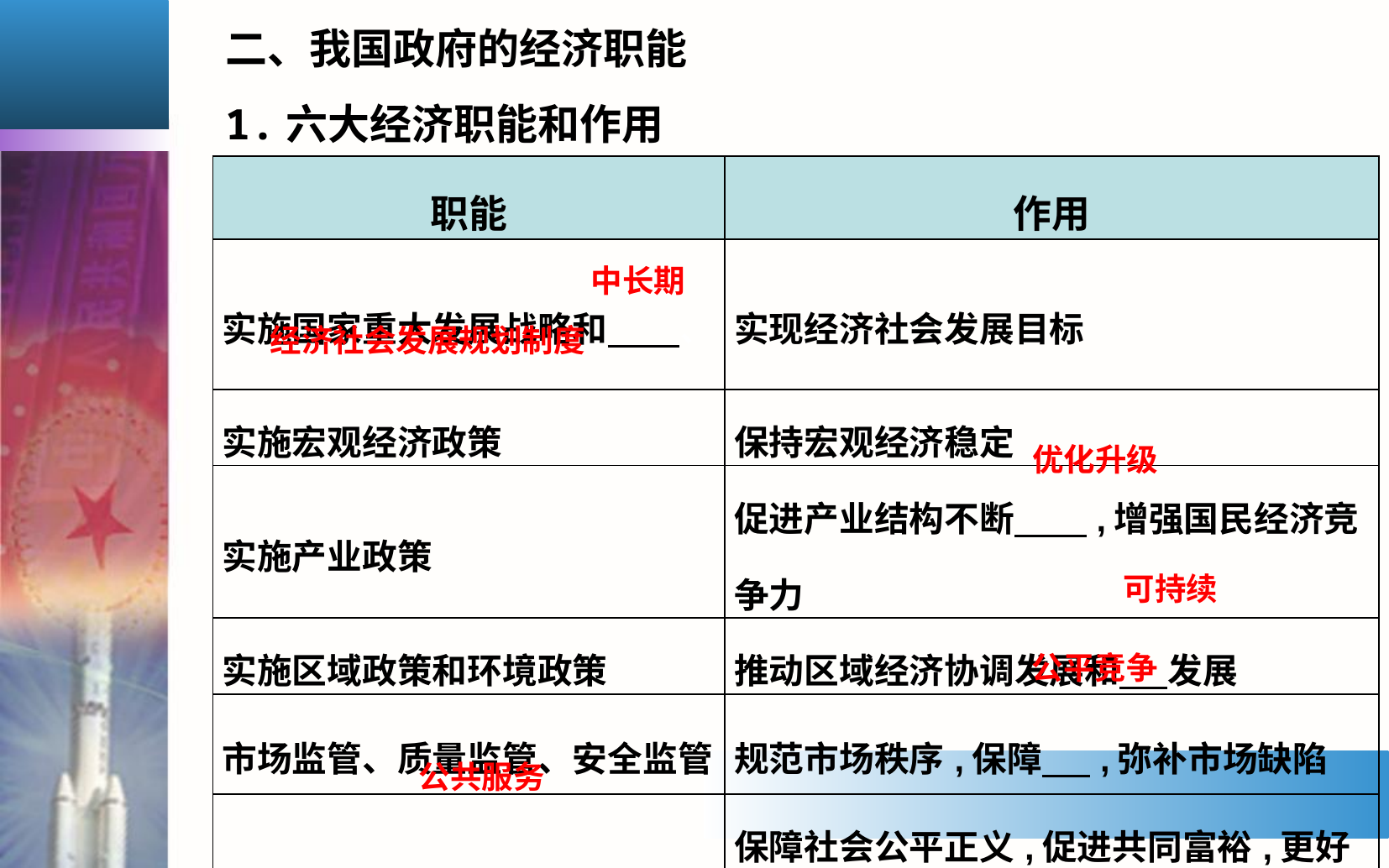

二、我国政府的经济职能
1.六大经济职能和作用

| 职能 | 作用 |
| --- | --- |
| 实施国家重大发展战略和 、 | 实现经济社会发展目标 |
| 实施宏观经济政策 | 保持宏观经济稳定 |
| 实施产业政策 | 促进产业结构不断 ,增强国民经济竞争力 |
| 实施区域政策和环境政策 | 推动区域经济协调发展和 发展 |
| 市场监管、质量监管、安全监管 | 规范市场秩序,保障 ,弥补市场缺陷 |
| 加强和优化 、 | 保障社会公平正义,促进共同富裕,更好满足人民日益增长的美好生活需要 |
中长期
经济社会发展规划制度
优化升级
可持续
公平竞争
公共服务